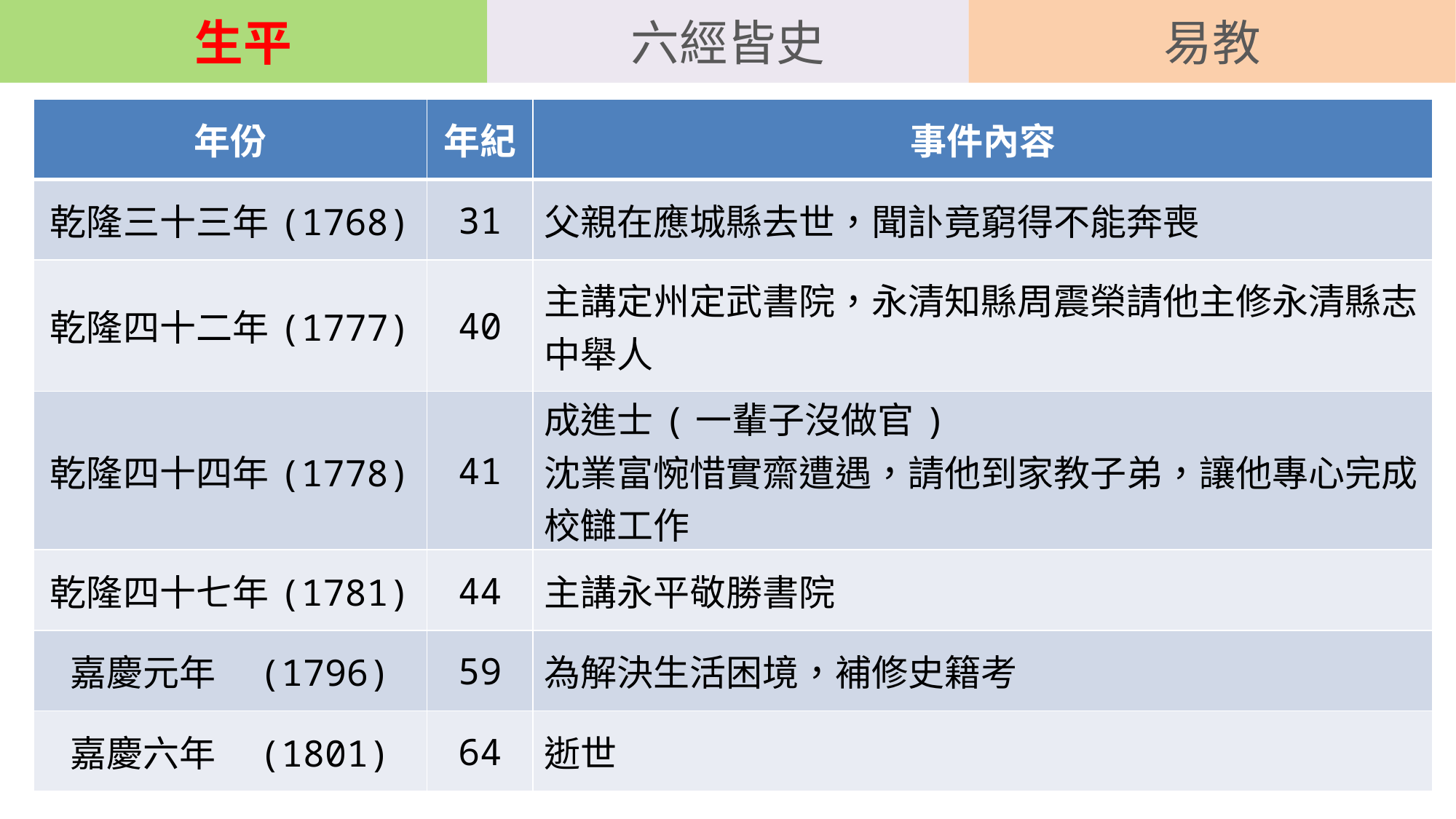

生平
六經皆史
易教
| 年份 | 年紀 | 事件內容 |
| --- | --- | --- |
| 乾隆三十三年(1768) | 31 | 父親在應城縣去世，聞訃竟窮得不能奔喪 |
| 乾隆四十二年(1777) | 40 | 主講定州定武書院，永清知縣周震榮請他主修永清縣志 中舉人 |
| 乾隆四十四年(1778) | 41 | 成進士(一輩子沒做官) 沈業富惋惜實齋遭遇，請他到家教子弟，讓他專心完成校讎工作 |
| 乾隆四十七年(1781) | 44 | 主講永平敬勝書院 |
| 嘉慶元年 (1796) | 59 | 為解決生活困境，補修史籍考 |
| 嘉慶六年 (1801) | 64 | 逝世 |